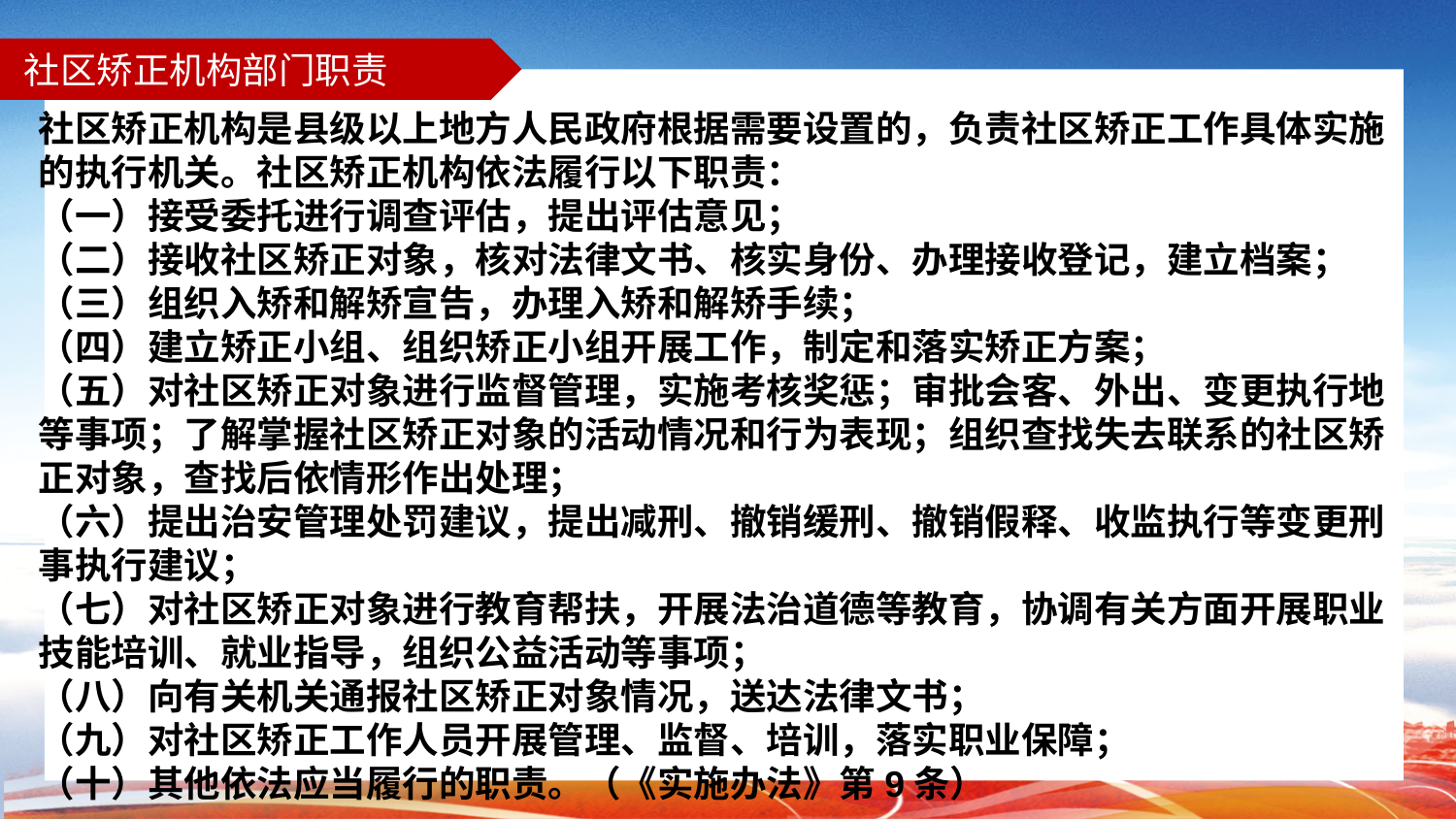

# 社区矫正机构部门职责
社区矫正机构是县级以上地方人民政府根据需要设置的，负责社区矫正工作具体实施的执行机关。社区矫正机构依法履行以下职责：
（一）接受委托进行调查评估，提出评估意见；
（二）接收社区矫正对象，核对法律文书、核实身份、办理接收登记，建立档案；
（三）组织入矫和解矫宣告，办理入矫和解矫手续；
（四）建立矫正小组、组织矫正小组开展工作，制定和落实矫正方案；
（五）对社区矫正对象进行监督管理，实施考核奖惩；审批会客、外出、变更执行地等事项；了解掌握社区矫正对象的活动情况和行为表现；组织查找失去联系的社区矫正对象，查找后依情形作出处理；
（六）提出治安管理处罚建议，提出减刑、撤销缓刑、撤销假释、收监执行等变更刑事执行建议；
（七）对社区矫正对象进行教育帮扶，开展法治道德等教育，协调有关方面开展职业技能培训、就业指导，组织公益活动等事项；
（八）向有关机关通报社区矫正对象情况，送达法律文书；
（九）对社区矫正工作人员开展管理、监督、培训，落实职业保障；
（十）其他依法应当履行的职责。（《实施办法》第9条）
标题
标题
标题
标题